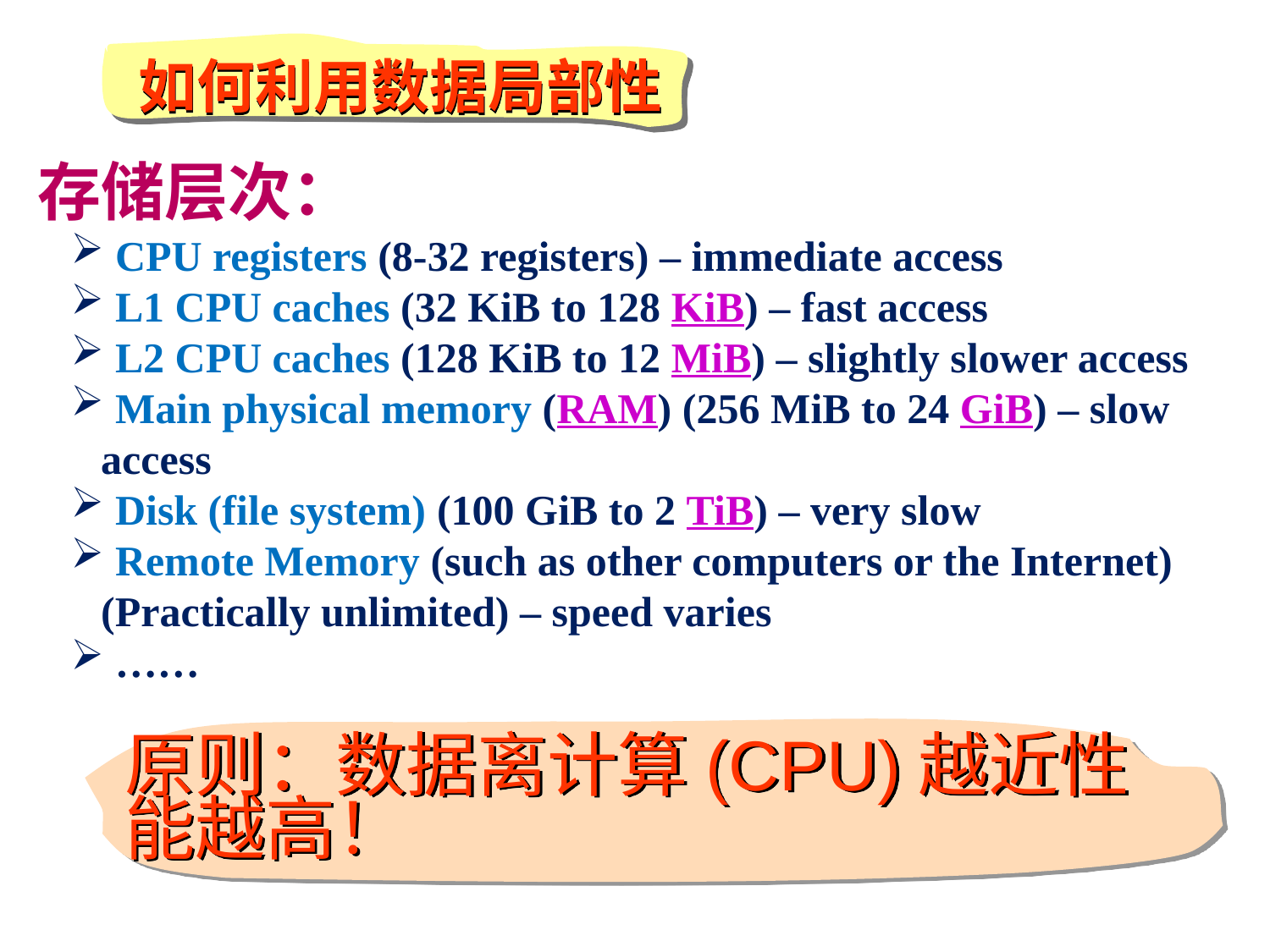

如何利用数据局部性
存储层次：
 CPU registers (8-32 registers) – immediate access
 L1 CPU caches (32 KiB to 128 KiB) – fast access
 L2 CPU caches (128 KiB to 12 MiB) – slightly slower access
 Main physical memory (RAM) (256 MiB to 24 GiB) – slow access
 Disk (file system) (100 GiB to 2 TiB) – very slow
 Remote Memory (such as other computers or the Internet) (Practically unlimited) – speed varies
 ……

原则：数据离计算(CPU)越近性能越高！